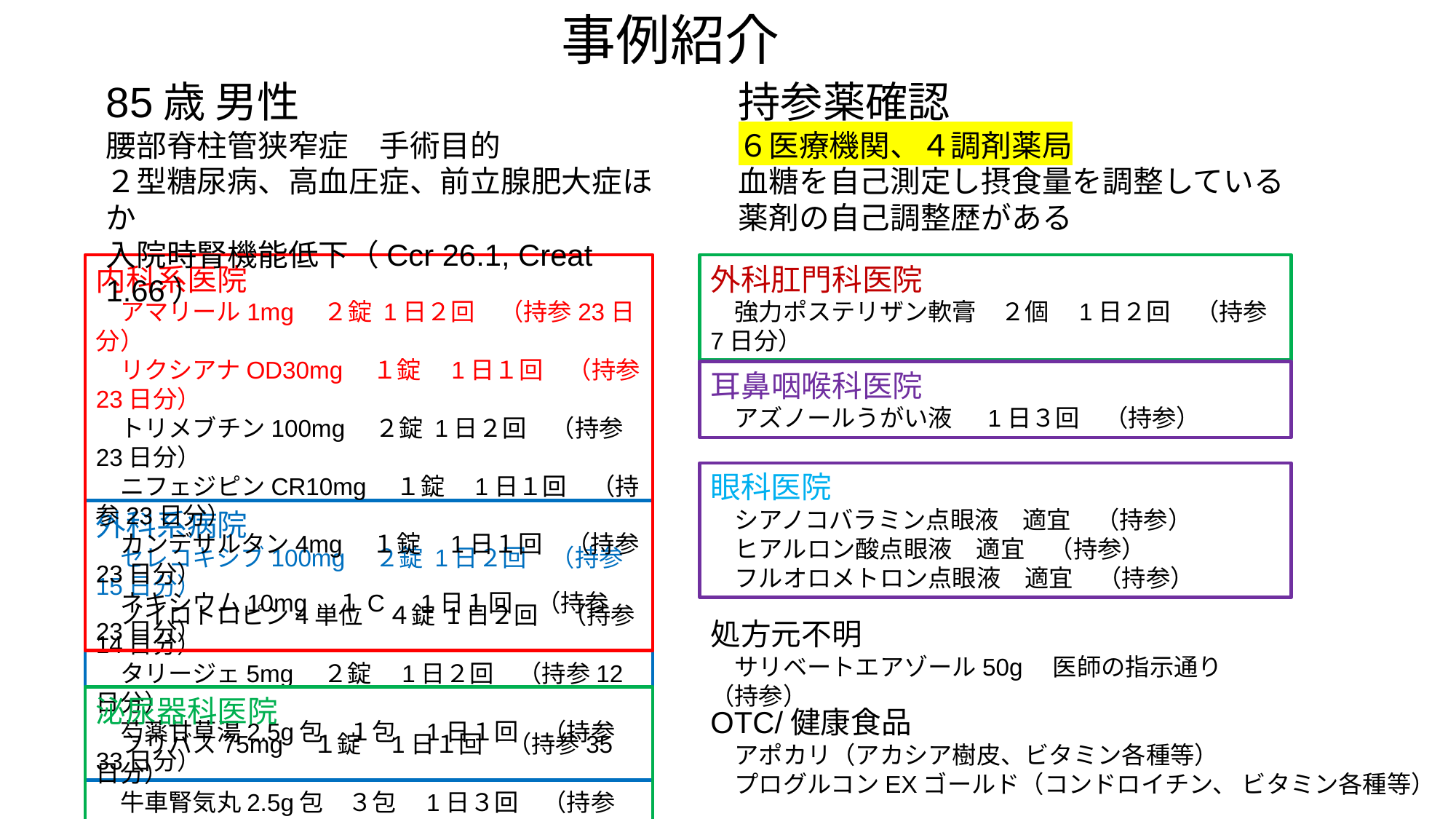

事例紹介
85歳 男性
腰部脊柱管狭窄症　手術目的
２型糖尿病、高血圧症、前立腺肥大症ほか
入院時腎機能低下（Ccr 26.1, Creat 1.66）
持参薬確認
６医療機関、４調剤薬局
血糖を自己測定し摂食量を調整している
薬剤の自己調整歴がある
内科系医院
　アマリール1mg　２錠 1日２回　（持参23日分）
　リクシアナOD30mg　１錠　1日１回　（持参23日分）
　トリメブチン100mg　２錠 1日２回　（持参23日分）
　ニフェジピンCR10mg　１錠　1日１回　（持参23日分）
　カンデサルタン4mg　１錠　1日１回　（持参23日分）
　ネキシウム10mg　１C　1日１回　（持参23日分）
外科肛門科医院
　強力ポステリザン軟膏　２個　1日２回　（持参7日分）
耳鼻咽喉科医院
　アズノールうがい液　 1日３回　（持参）
眼科医院
　シアノコバラミン点眼液　適宜　（持参）
　ヒアルロン酸点眼液　適宜　（持参）
　フルオロメトロン点眼液　適宜　（持参）
外科系病院
　セレコキシブ100mg　２錠 1日２回　（持参15日分）
　ノイロトロピン4単位　４錠 1日２回　（持参14日分）
　タリージェ5mg　２錠　1日２回　（持参12日分）
　芍薬甘草湯2.5g包　１包　1日１回　（持参33日分）
処方元不明
　サリベートエアゾール50g　医師の指示通り　（持参）
泌尿器科医院
　フリバス75mg　１錠　1日１回　（持参35日分）
　牛車腎気丸2.5g包　３包　1日３回　（持参58日分）
OTC/健康食品
　アポカリ（アカシア樹皮、ビタミン各種等）
　プログルコンEXゴールド（コンドロイチン、 ビタミン各種等）